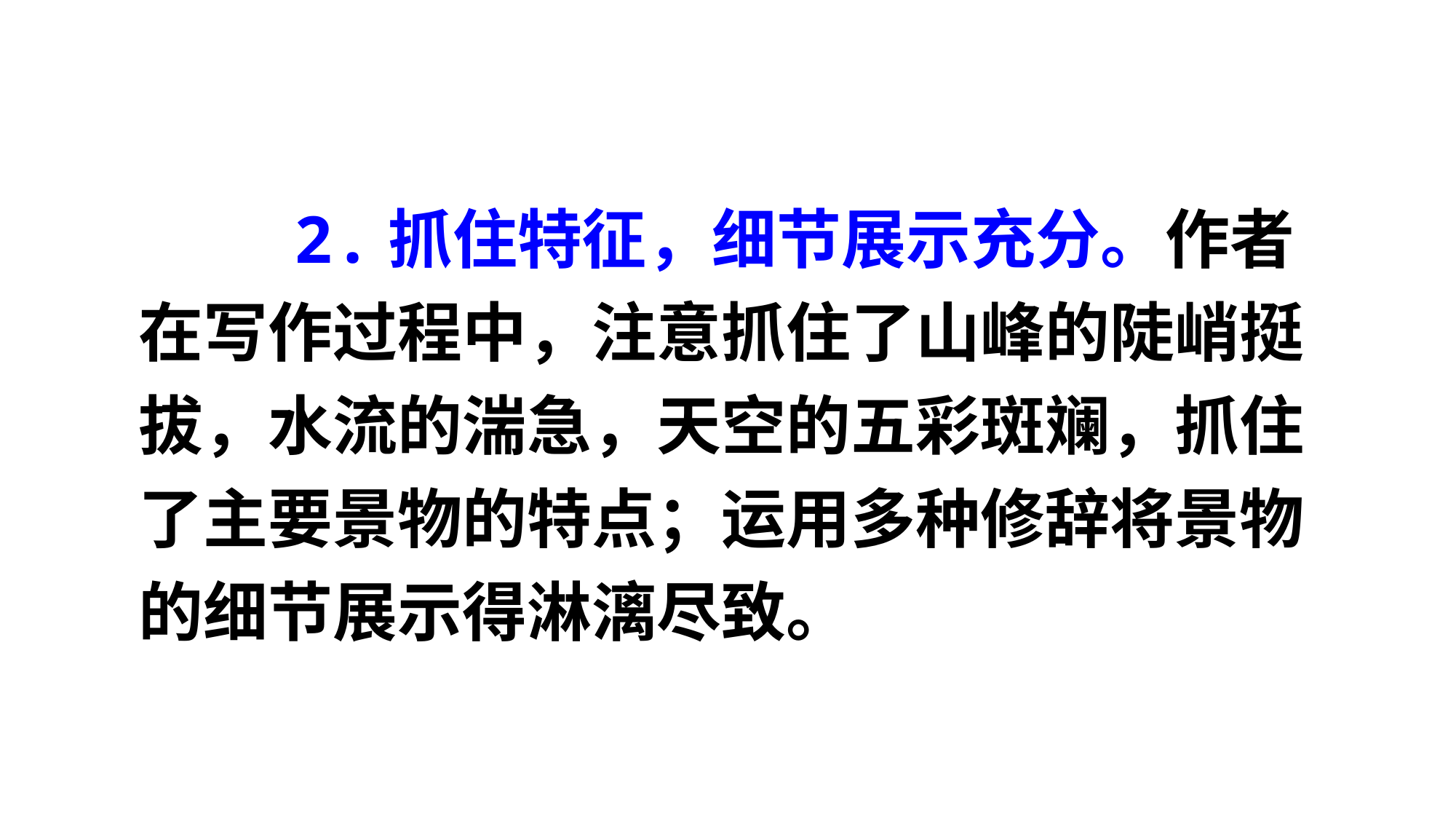

2.抓住特征，细节展示充分。作者在写作过程中，注意抓住了山峰的陡峭挺拔，水流的湍急，天空的五彩斑斓，抓住了主要景物的特点；运用多种修辞将景物的细节展示得淋漓尽致。